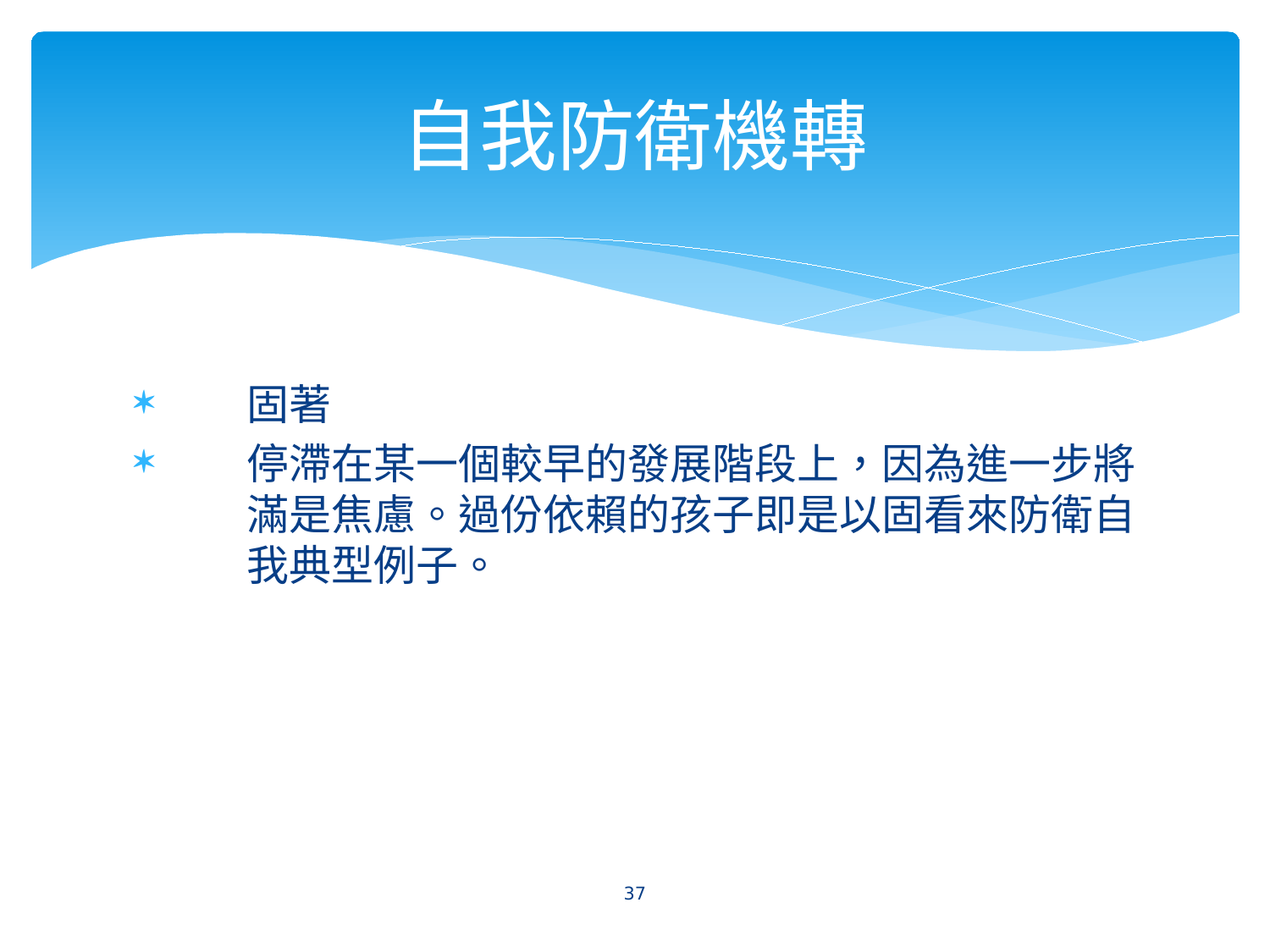

# 自我防衛機轉
固著
停滯在某一個較早的發展階段上，因為進一步將滿是焦慮。過份依賴的孩子即是以固看來防衛自我典型例子。
37